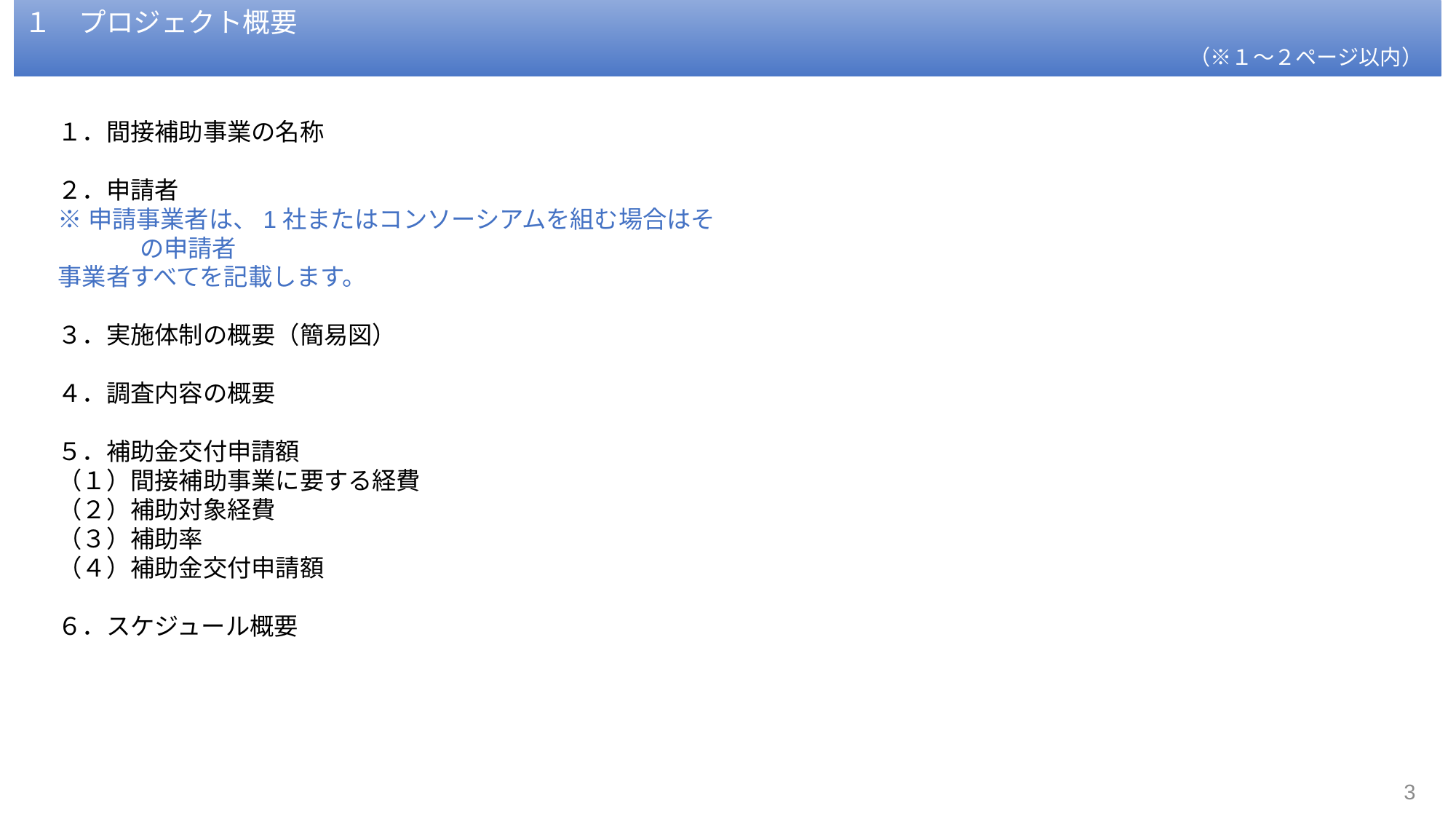

１　プロジェクト概要

（※１～２ページ以内）
１．間接補助事業の名称

２．申請者
※申請事業者は、1社またはコンソーシアムを組む場合はその申請者
事業者すべてを記載します。

３．実施体制の概要（簡易図）

４．調査内容の概要

５．補助金交付申請額
（１）間接補助事業に要する経費
（２）補助対象経費
（３）補助率
（４）補助金交付申請額

６．スケジュール概要

3